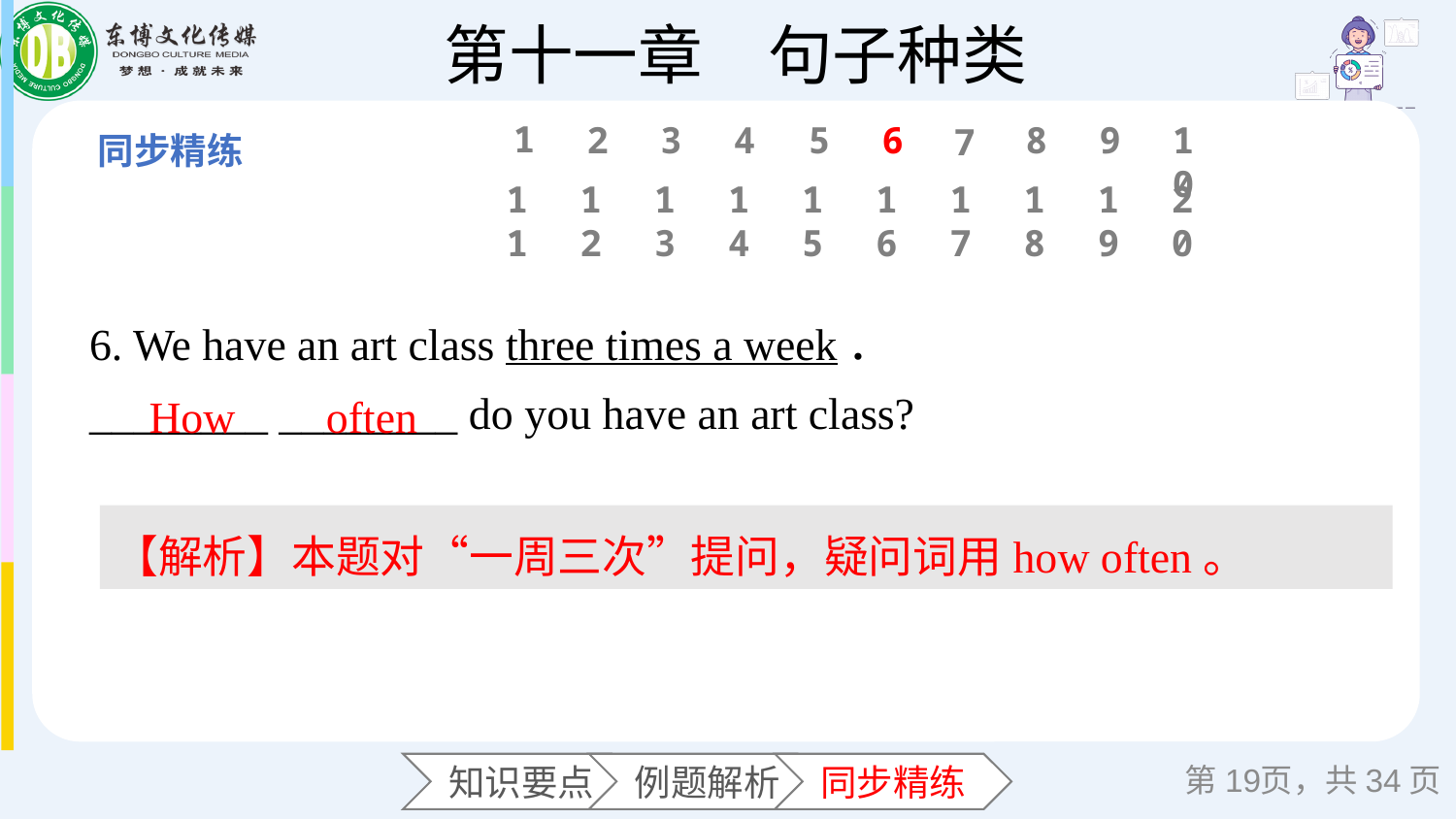

1
6
2
3
4
5
8
9
10
7
11
12
13
14
15
16
17
18
19
20

6. We have an art class three times a week．
________ ________ do you have an art class?
How
often
【解析】本题对“一周三次”提问，疑问词用how often。
第19页，共34页